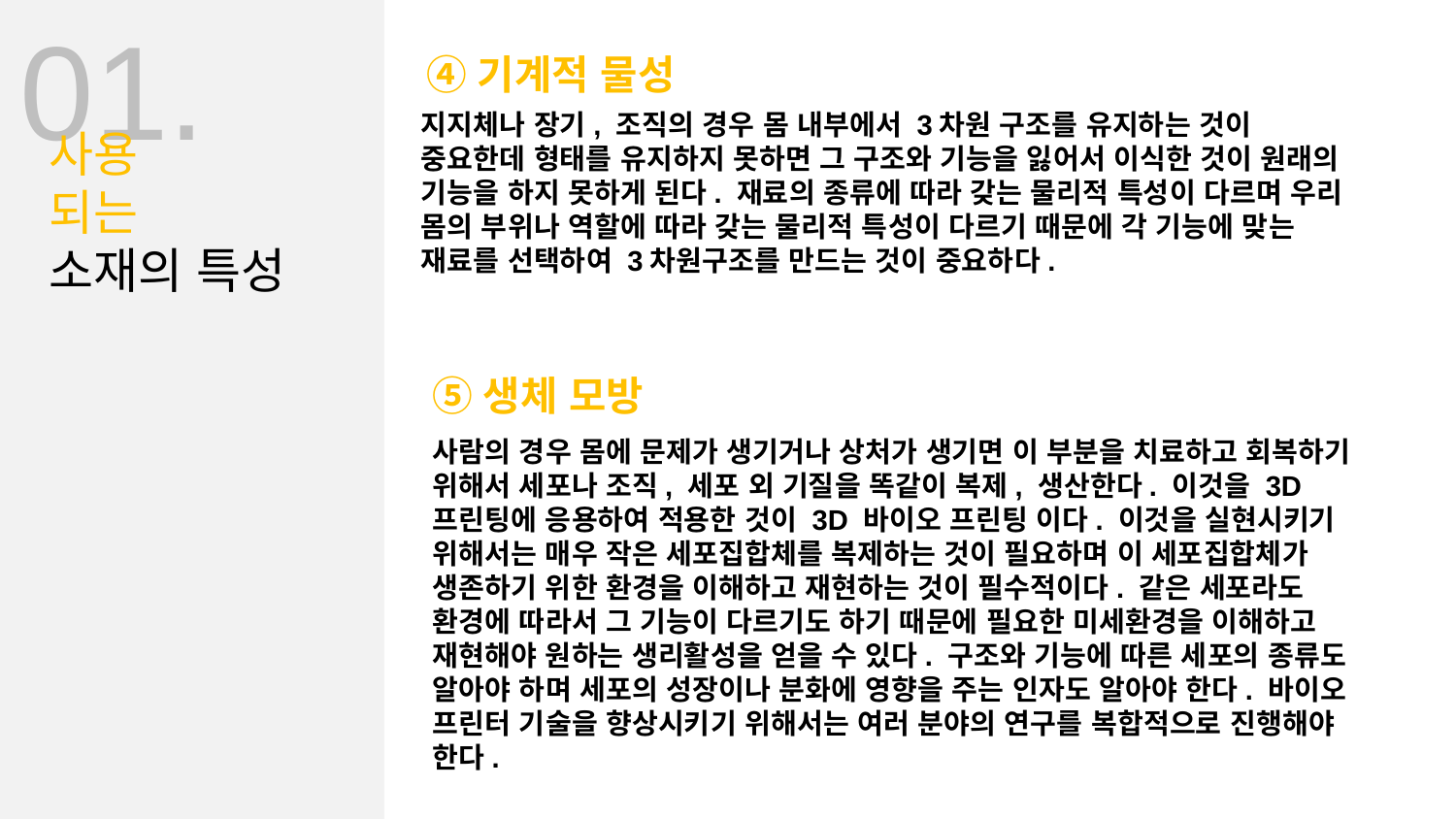

01.
④기계적 물성
지지체나 장기, 조직의 경우 몸 내부에서 3차원 구조를 유지하는 것이 중요한데 형태를 유지하지 못하면 그 구조와 기능을 잃어서 이식한 것이 원래의 기능을 하지 못하게 된다. 재료의 종류에 따라 갖는 물리적 특성이 다르며 우리 몸의 부위나 역할에 따라 갖는 물리적 특성이 다르기 때문에 각 기능에 맞는 재료를 선택하여 3차원구조를 만드는 것이 중요하다.

사용
되는
소재의 특성
⑤생체 모방

사람의 경우 몸에 문제가 생기거나 상처가 생기면 이 부분을 치료하고 회복하기 위해서 세포나 조직, 세포 외 기질을 똑같이 복제, 생산한다. 이것을 3D 프린팅에 응용하여 적용한 것이 3D 바이오 프린팅 이다. 이것을 실현시키기 위해서는 매우 작은 세포집합체를 복제하는 것이 필요하며 이 세포집합체가 생존하기 위한 환경을 이해하고 재현하는 것이 필수적이다. 같은 세포라도 환경에 따라서 그 기능이 다르기도 하기 때문에 필요한 미세환경을 이해하고 재현해야 원하는 생리활성을 얻을 수 있다. 구조와 기능에 따른 세포의 종류도 알아야 하며 세포의 성장이나 분화에 영향을 주는 인자도 알아야 한다. 바이오 프린터 기술을 향상시키기 위해서는 여러 분야의 연구를 복합적으로 진행해야 한다.